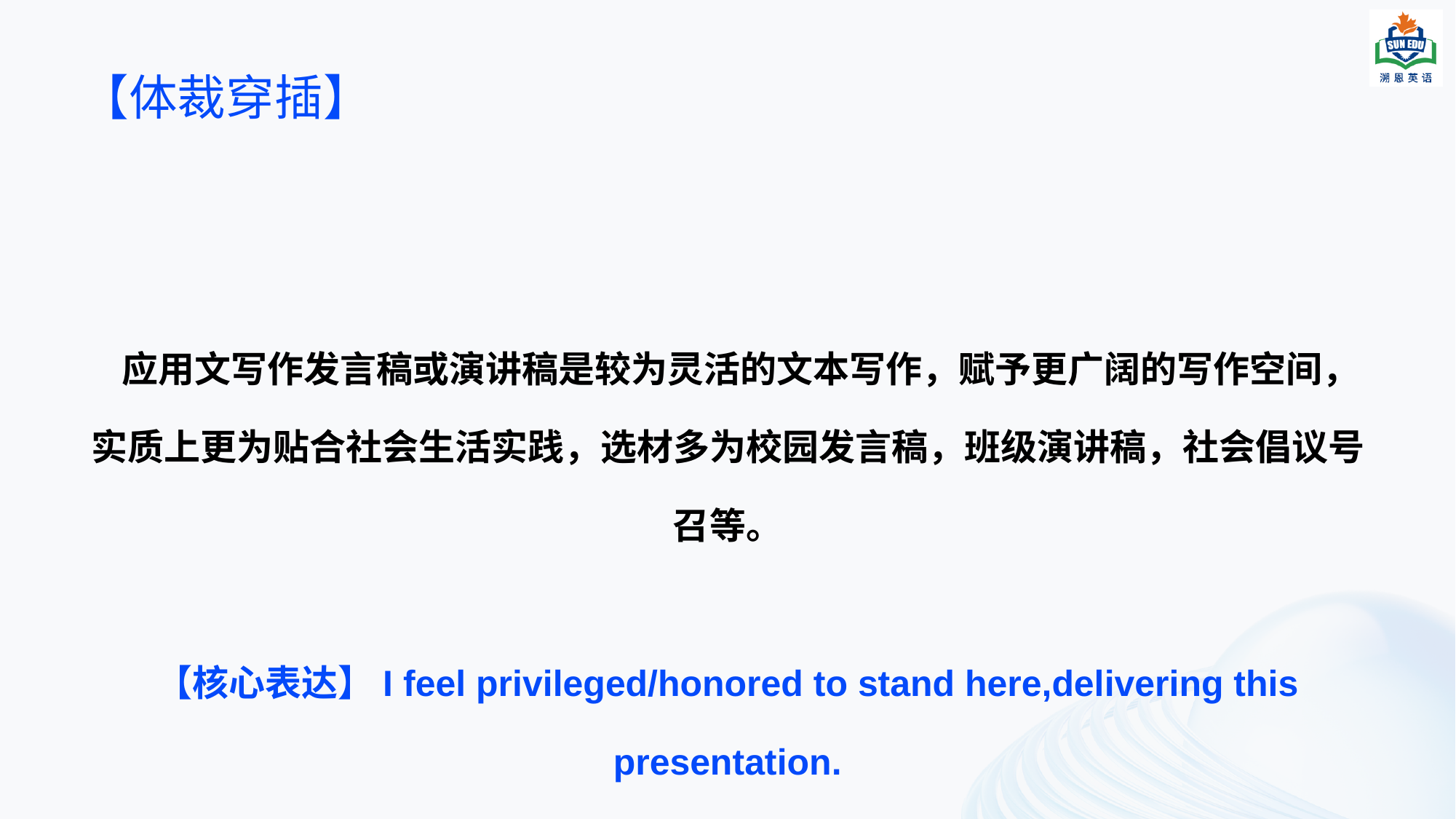

# 【体裁穿插】
  应用文写作发言稿或演讲稿是较为灵活的文本写作，赋予更广阔的写作空间，实质上更为贴合社会生活实践，选材多为校园发言稿，班级演讲稿，社会倡议号召等。

【核心表达】I feel privileged/honored to stand here,delivering this presentation.